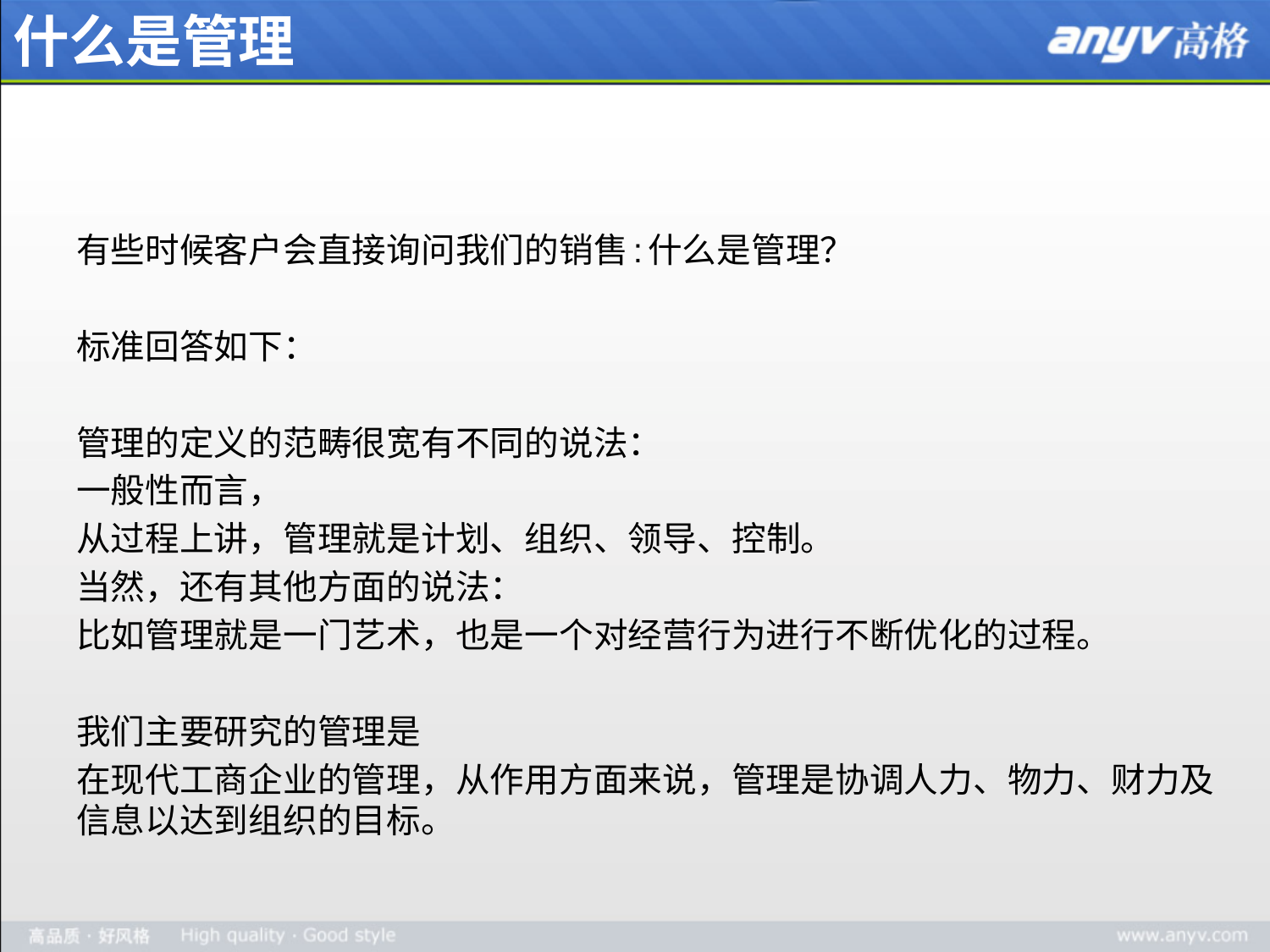

# 什么是管理
有些时候客户会直接询问我们的销售:什么是管理？

标准回答如下：

管理的定义的范畴很宽有不同的说法：
一般性而言，
从过程上讲，管理就是计划、组织、领导、控制。
当然，还有其他方面的说法：
比如管理就是一门艺术，也是一个对经营行为进行不断优化的过程。

我们主要研究的管理是
在现代工商企业的管理，从作用方面来说，管理是协调人力、物力、财力及信息以达到组织的目标。